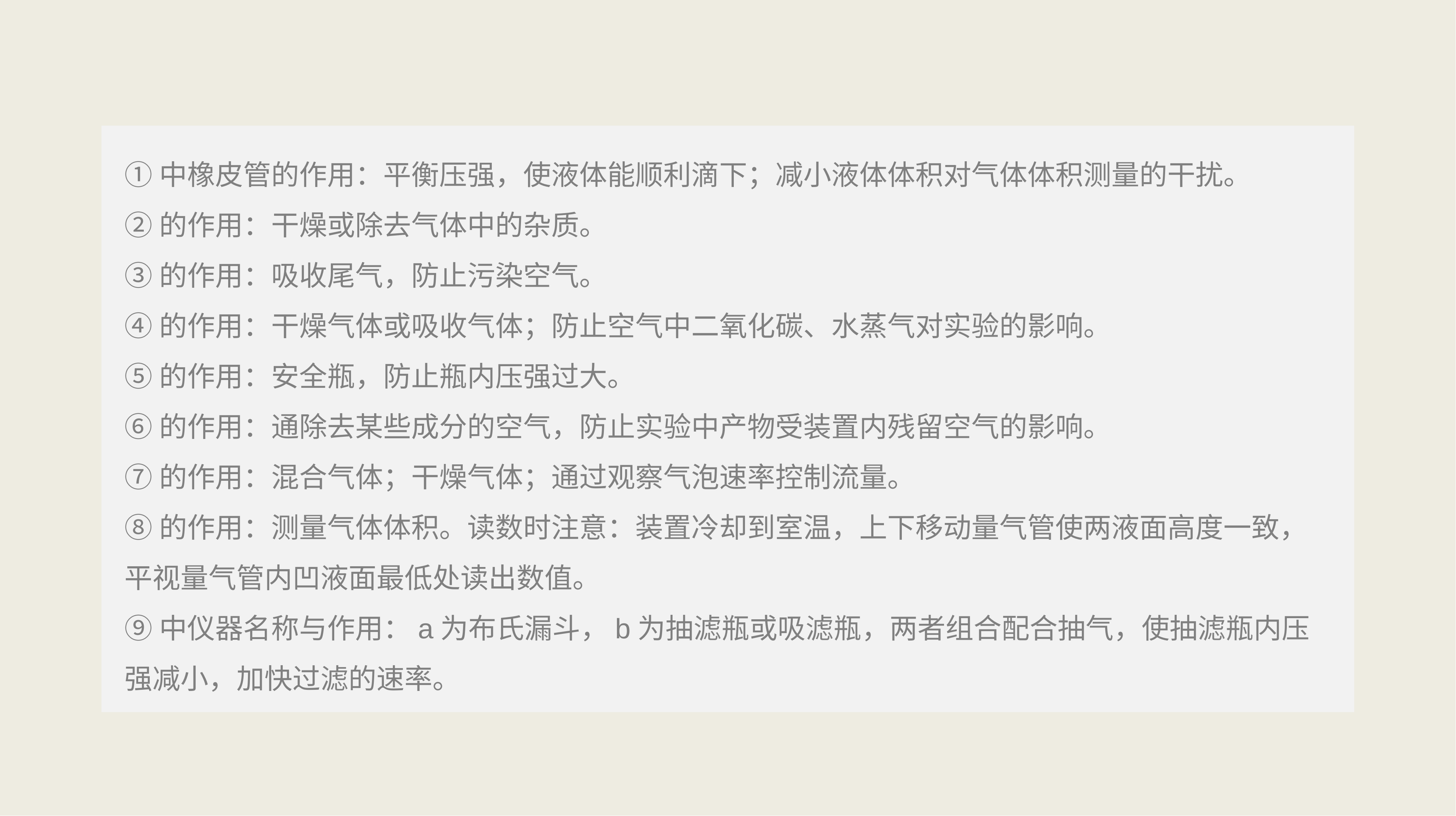

①中橡皮管的作用：平衡压强，使液体能顺利滴下；减小液体体积对气体体积测量的干扰。
②的作用：干燥或除去气体中的杂质。
③的作用：吸收尾气，防止污染空气。
④的作用：干燥气体或吸收气体；防止空气中二氧化碳、水蒸气对实验的影响。
⑤的作用：安全瓶，防止瓶内压强过大。
⑥的作用：通除去某些成分的空气，防止实验中产物受装置内残留空气的影响。
⑦的作用：混合气体；干燥气体；通过观察气泡速率控制流量。
⑧的作用：测量气体体积。读数时注意：装置冷却到室温，上下移动量气管使两液面高度一致，平视量气管内凹液面最低处读出数值。
⑨中仪器名称与作用：a为布氏漏斗，b为抽滤瓶或吸滤瓶，两者组合配合抽气，使抽滤瓶内压强减小，加快过滤的速率。